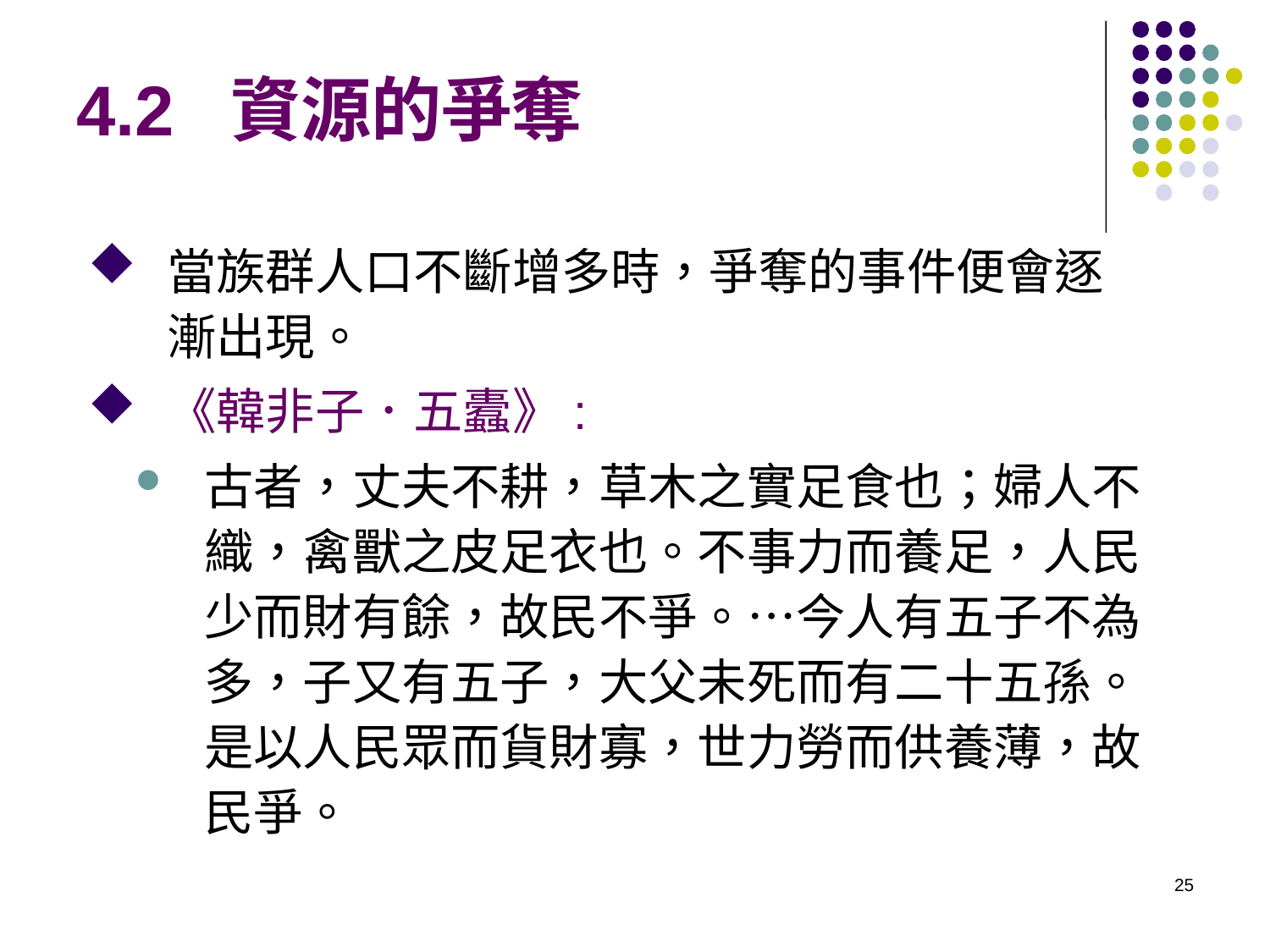

# 4.2  資源的爭奪
當族群人口不斷增多時，爭奪的事件便會逐漸出現。
《韓非子．五蠹》:
古者，丈夫不耕，草木之實足食也；婦人不織，禽獸之皮足衣也。不事力而養足，人民少而財有餘，故民不爭。…今人有五子不為多，子又有五子，大父未死而有二十五孫。是以人民眾而貨財寡，世力勞而供養薄，故民爭。
25